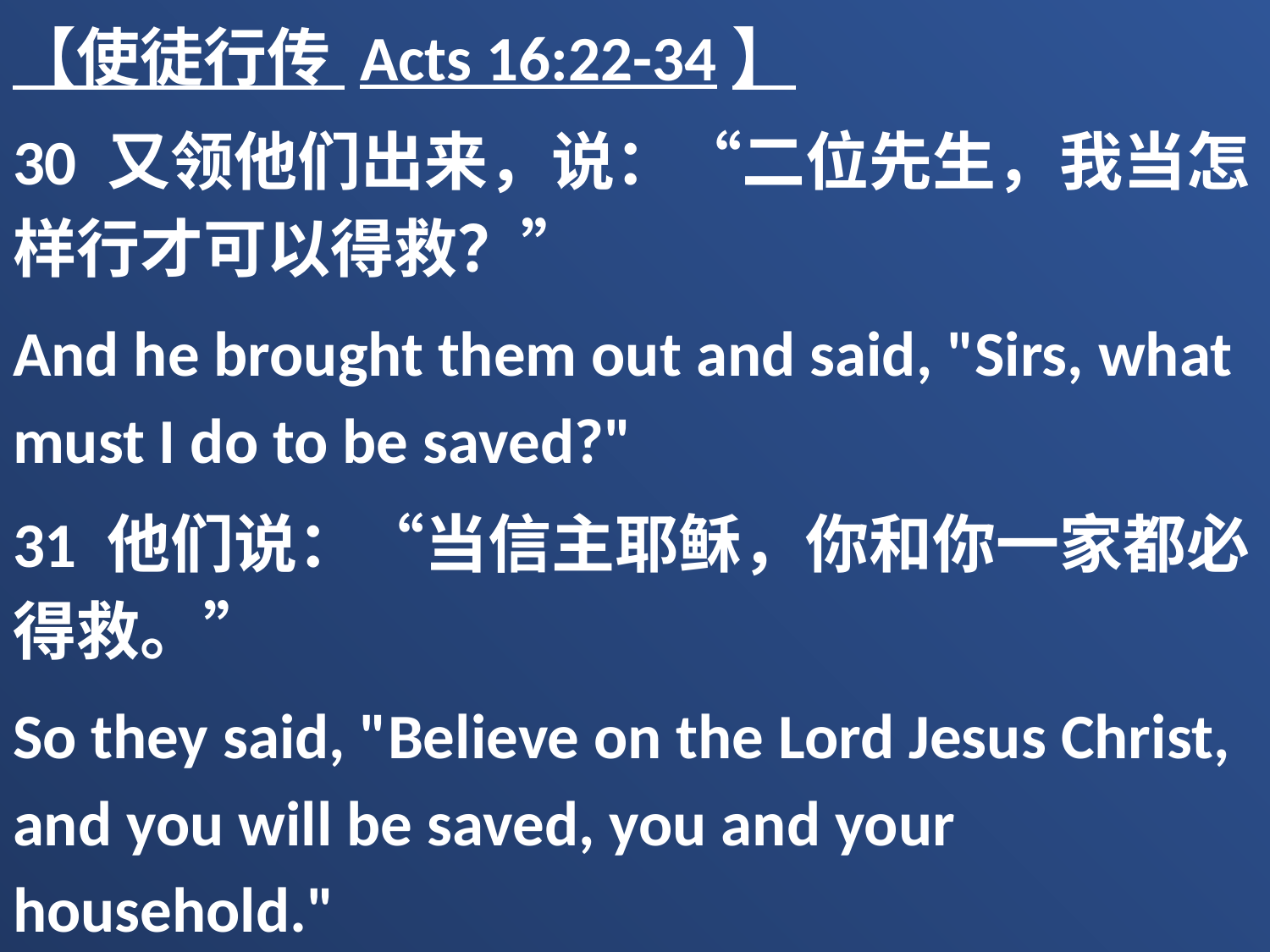

【使徒行传 Acts 16:22-34】
30 又领他们出来，说：“二位先生，我当怎样行才可以得救？”
And he brought them out and said, "Sirs, what must I do to be saved?"
31 他们说：“当信主耶稣，你和你一家都必得救。”
So they said, "Believe on the Lord Jesus Christ, and you will be saved, you and your household."